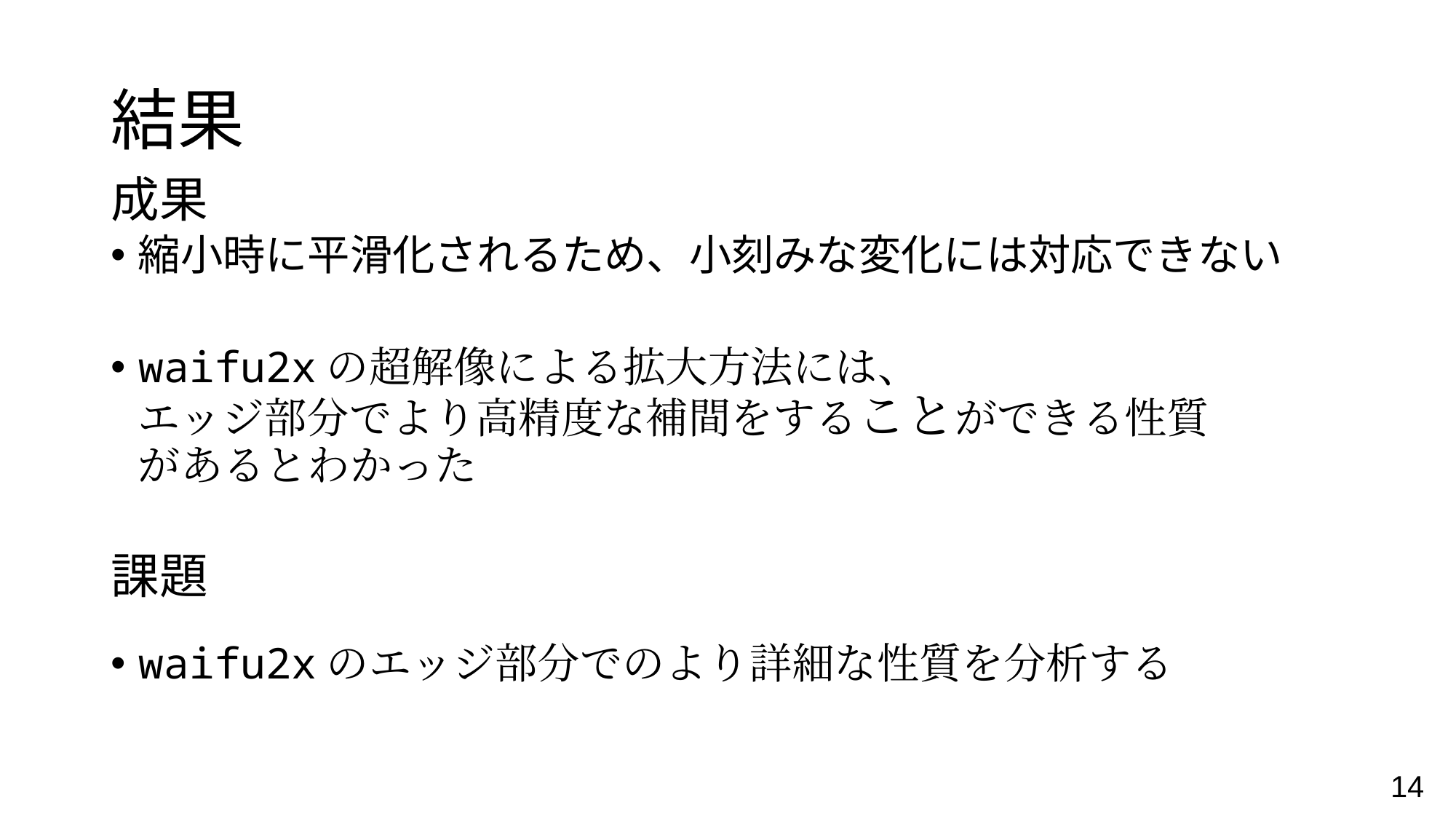

# 結果
成果
縮小時に平滑化されるため、小刻みな変化には対応できない
waifu2xの超解像による拡大方法には、
エッジ部分でより高精度な補間をすることができる性質
があるとわかった
waifu2xのエッジ部分でのより詳細な性質を分析する

課題
14